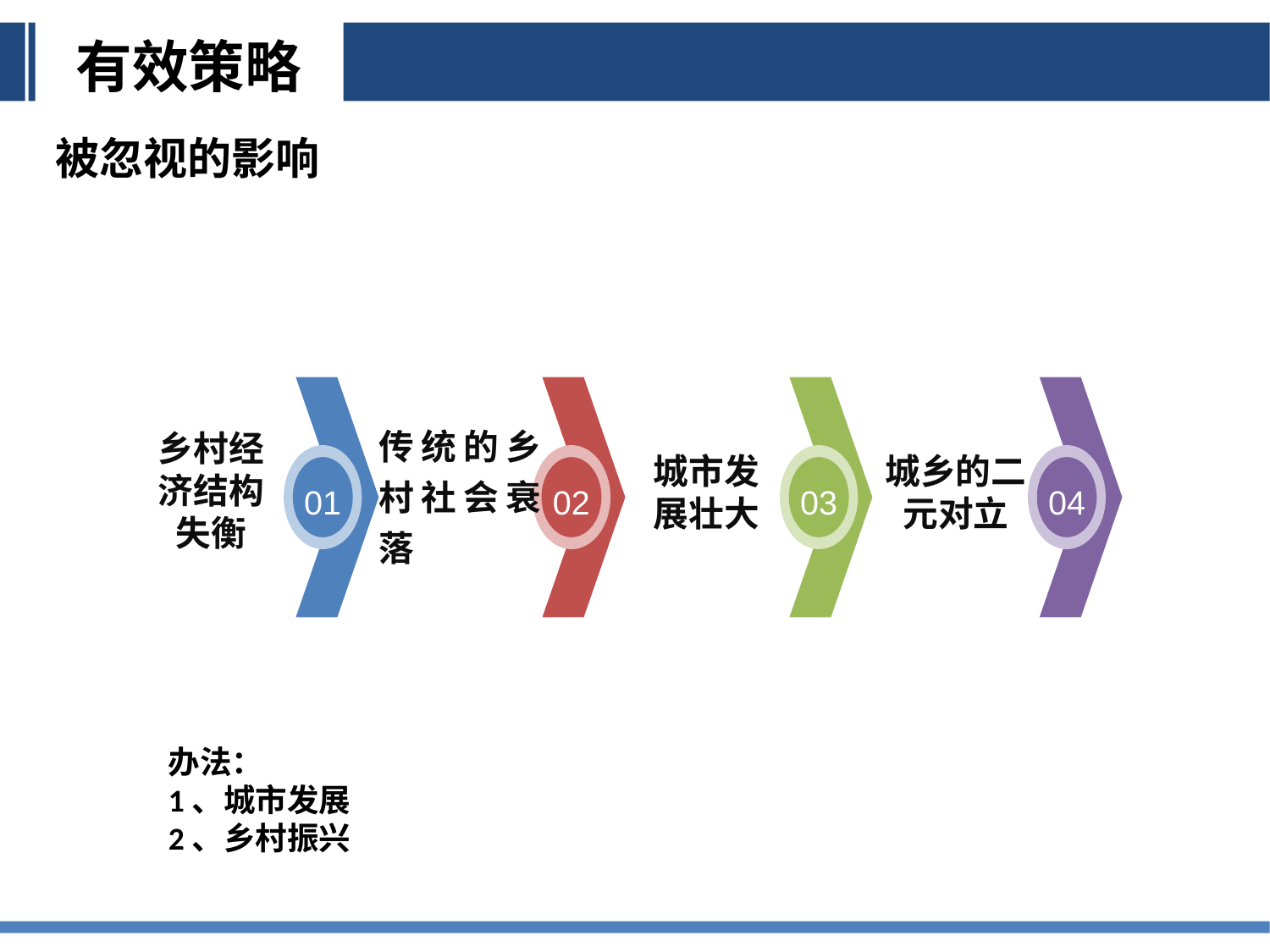

有效策略
被忽视的影响

乡村经济结构失衡
传统的乡村社会衰落

01

02

03

04
城市发展壮大
城乡的二元对立
办法：
1、城市发展
2、乡村振兴